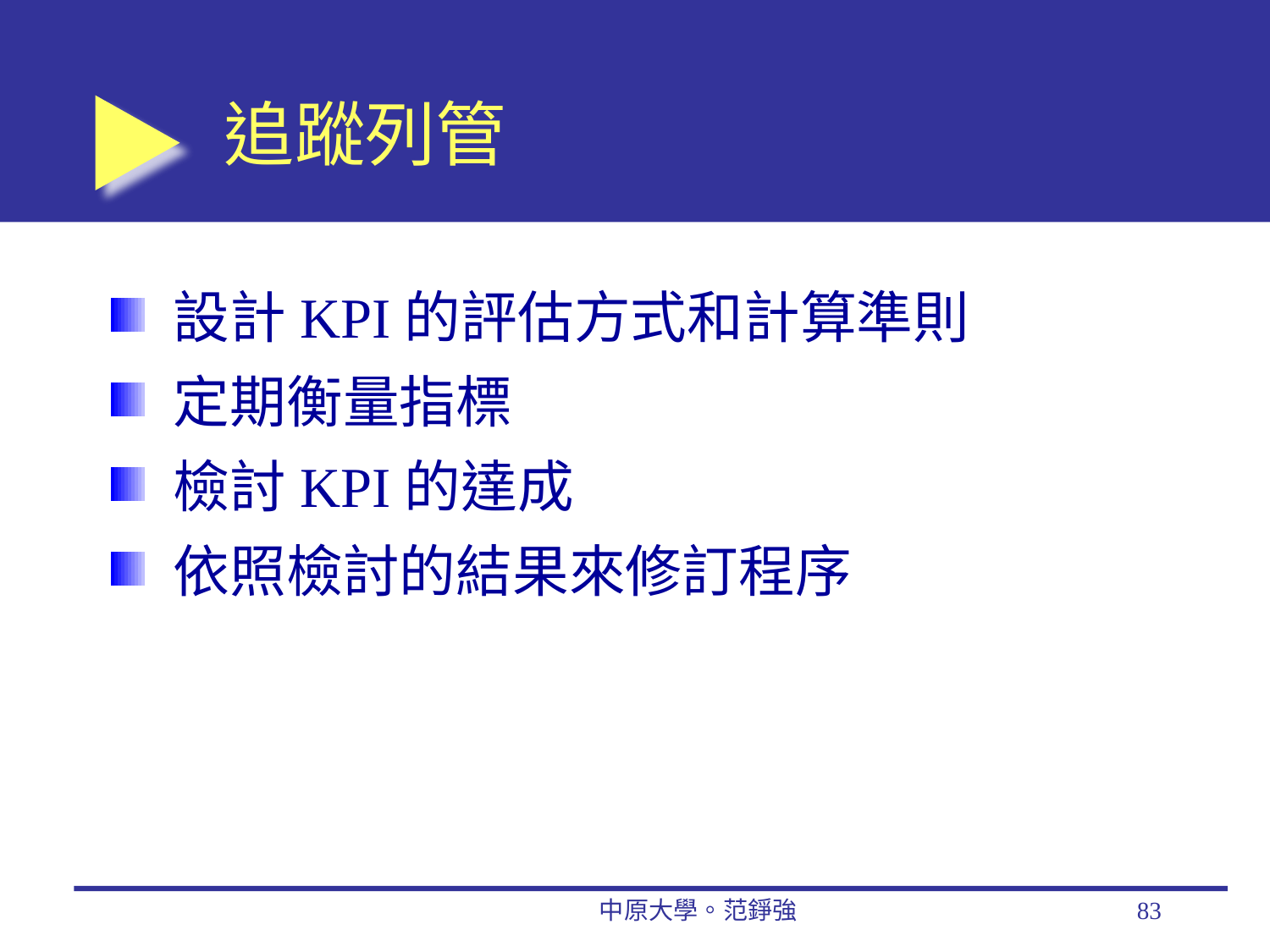

# 追蹤列管
設計KPI的評估方式和計算準則
定期衡量指標
檢討KPI的達成
依照檢討的結果來修訂程序
中原大學。范錚強
83